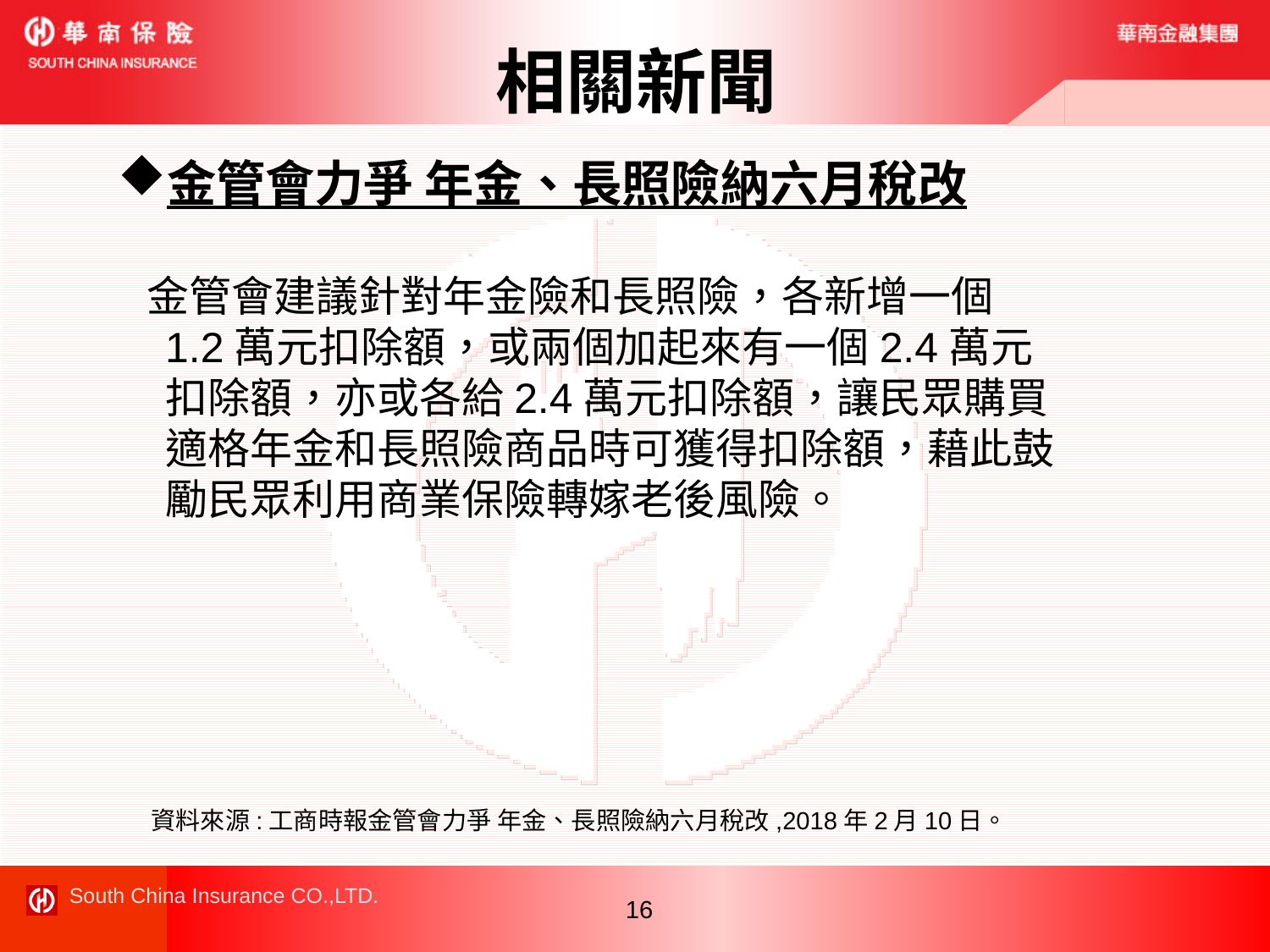

# 相關新聞
金管會力爭 年金、長照險納六月稅改

  金管會建議針對年金險和長照險，各新增一個  1.2萬元扣除額，或兩個加起來有一個2.4萬元扣除額，亦或各給2.4萬元扣除額，讓民眾購買適格年金和長照險商品時可獲得扣除額，藉此鼓勵民眾利用商業保險轉嫁老後風險。

     資料來源:工商時報金管會力爭 年金、長照險納六月稅改,2018年2月10日。

16